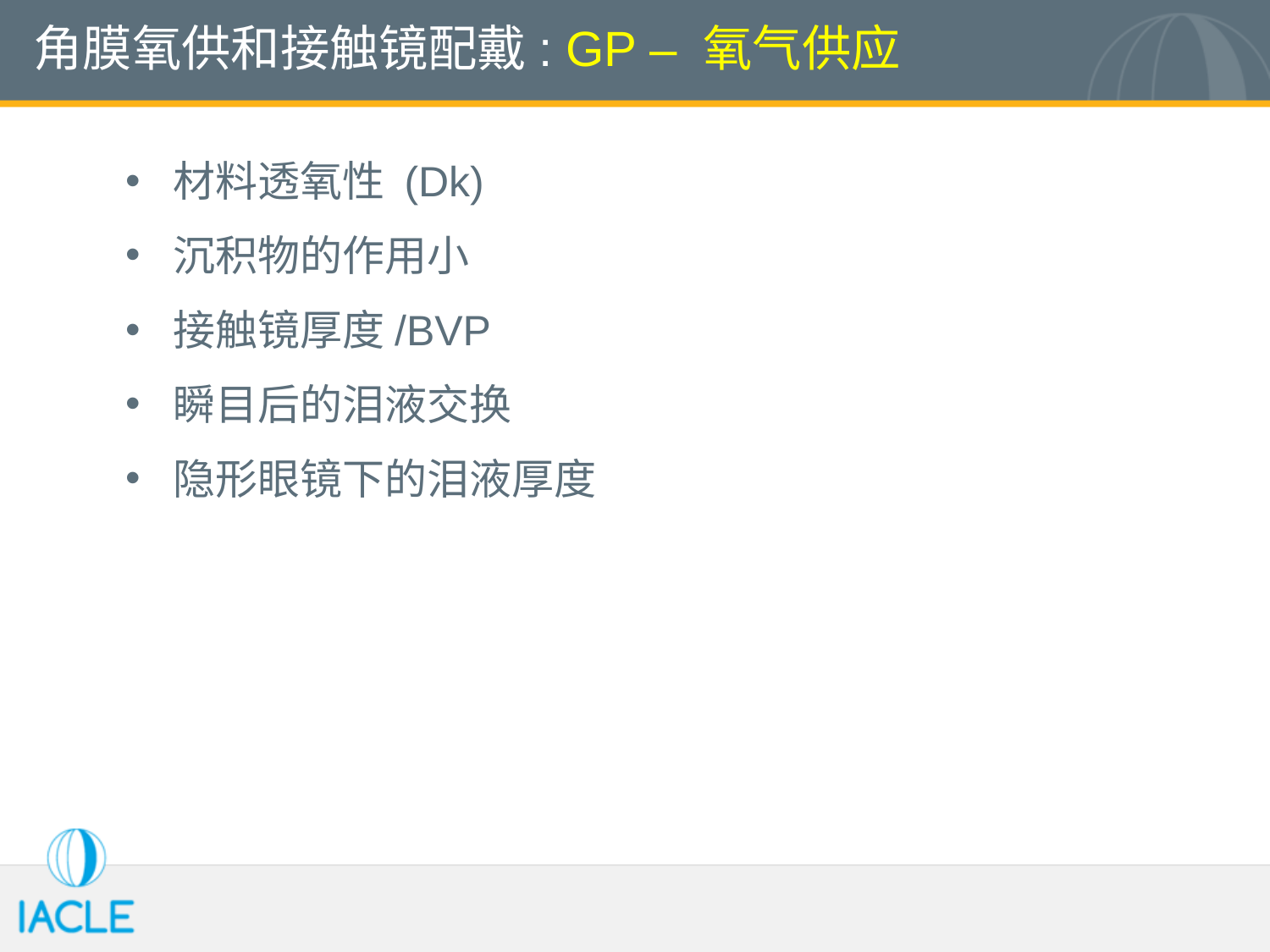

角膜氧供和接触镜配戴: GP – 氧气供应
材料透氧性 (Dk)
沉积物的作用小
接触镜厚度/BVP
瞬目后的泪液交换
隐形眼镜下的泪液厚度